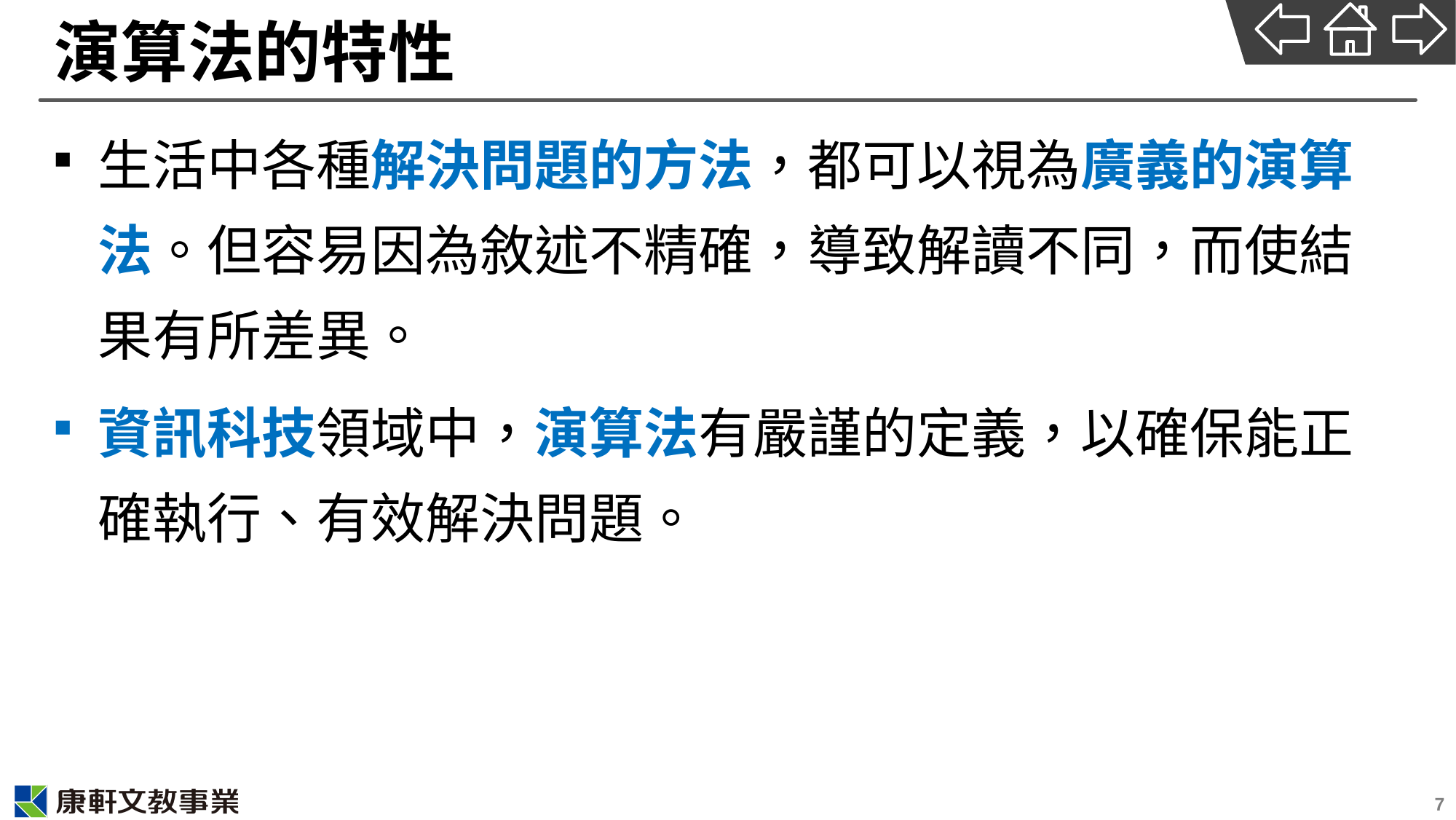

# 演算法的特性
生活中各種解決問題的方法，都可以視為廣義的演算法。但容易因為敘述不精確，導致解讀不同，而使結果有所差異。
資訊科技領域中，演算法有嚴謹的定義，以確保能正確執行、有效解決問題。
7